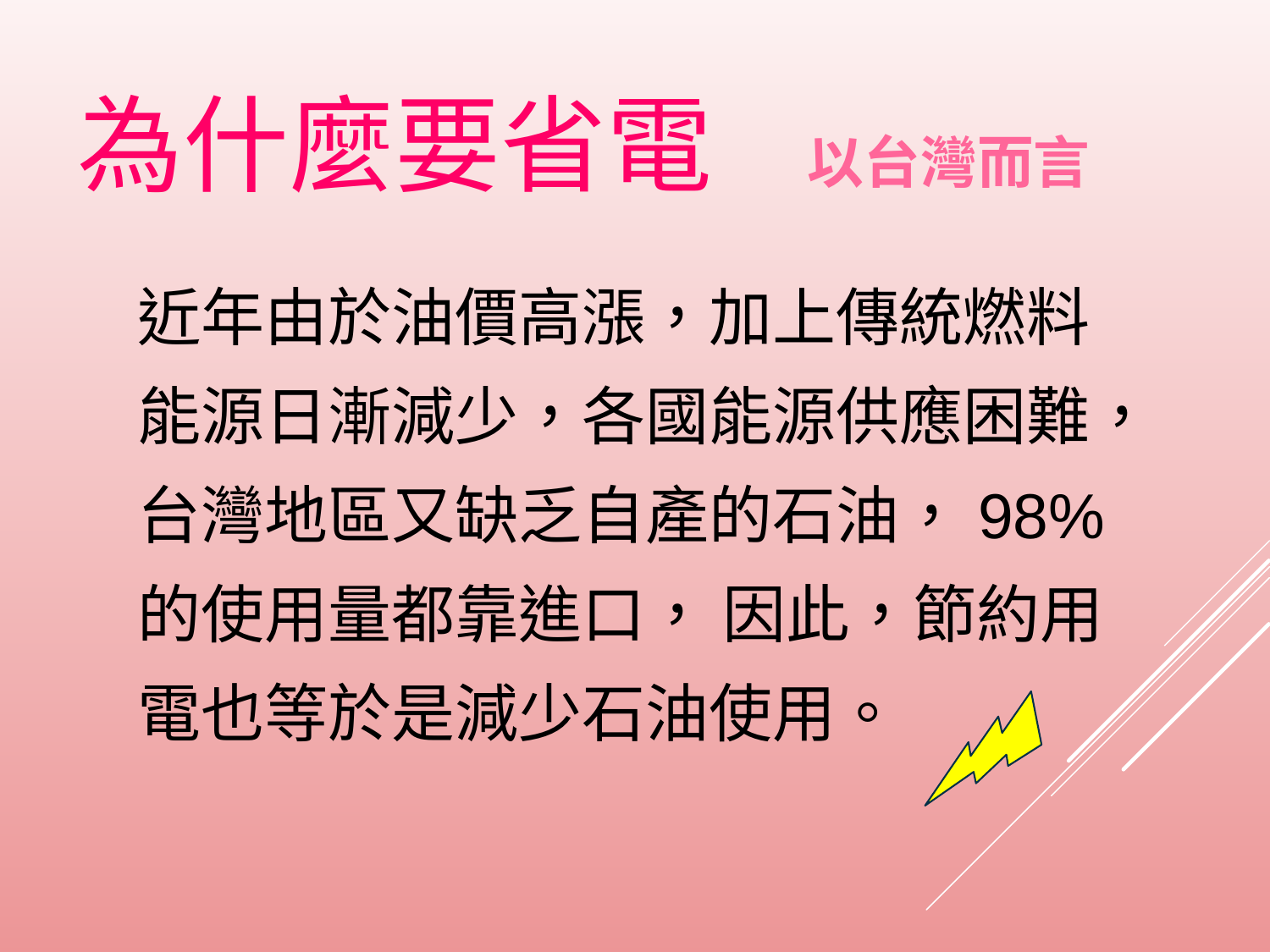

# 為什麼要省電
以台灣而言
近年由於油價高漲，加上傳統燃料能源日漸減少，各國能源供應困難，台灣地區又缺乏自產的石油，98%的使用量都靠進口， 因此，節約用電也等於是減少石油使用。